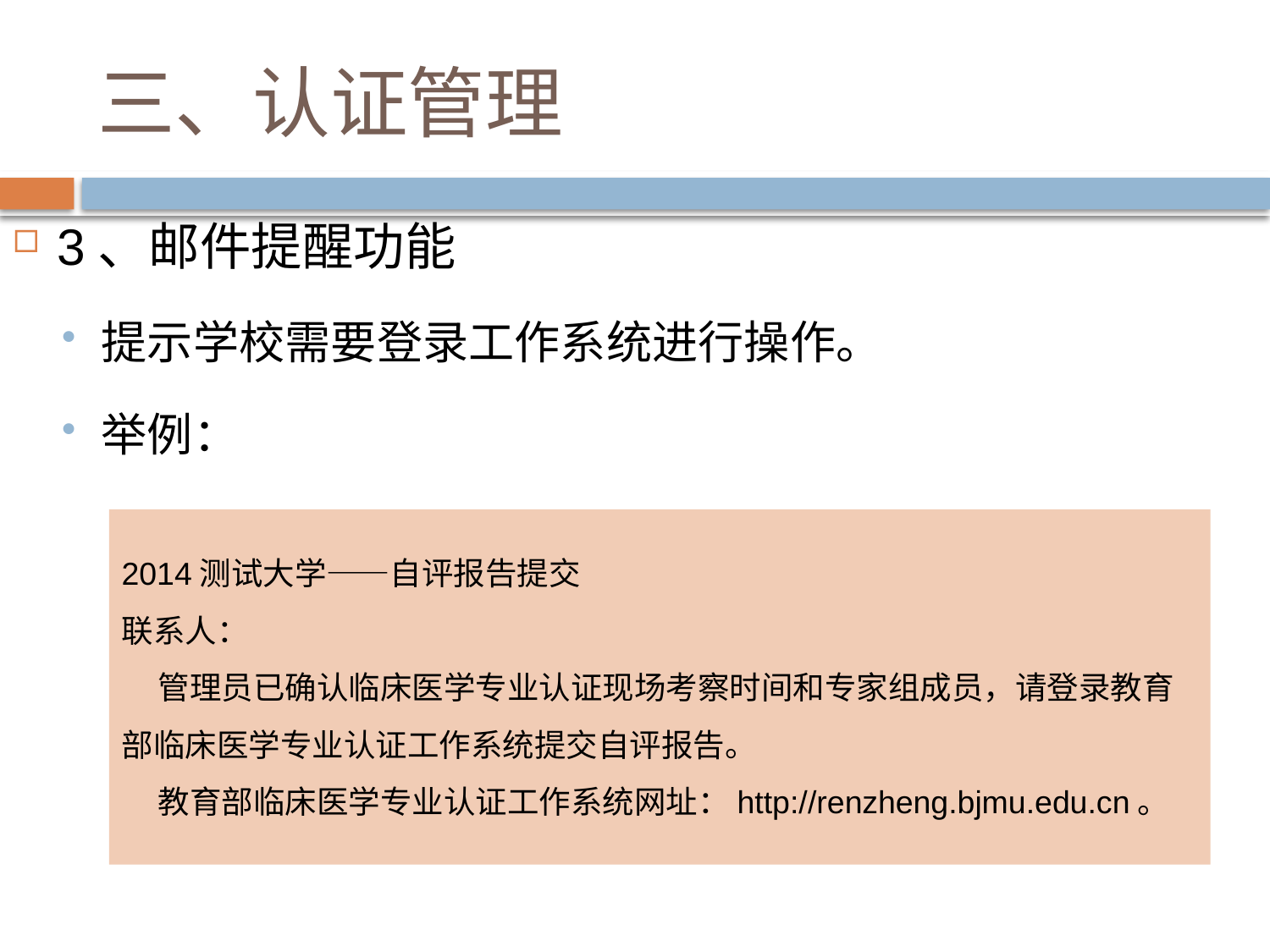

# 三、认证管理
3、邮件提醒功能
提示学校需要登录工作系统进行操作。
举例：
2014测试大学——自评报告提交
联系人：
    管理员已确认临床医学专业认证现场考察时间和专家组成员，请登录教育部临床医学专业认证工作系统提交自评报告。
    教育部临床医学专业认证工作系统网址：http://renzheng.bjmu.edu.cn。